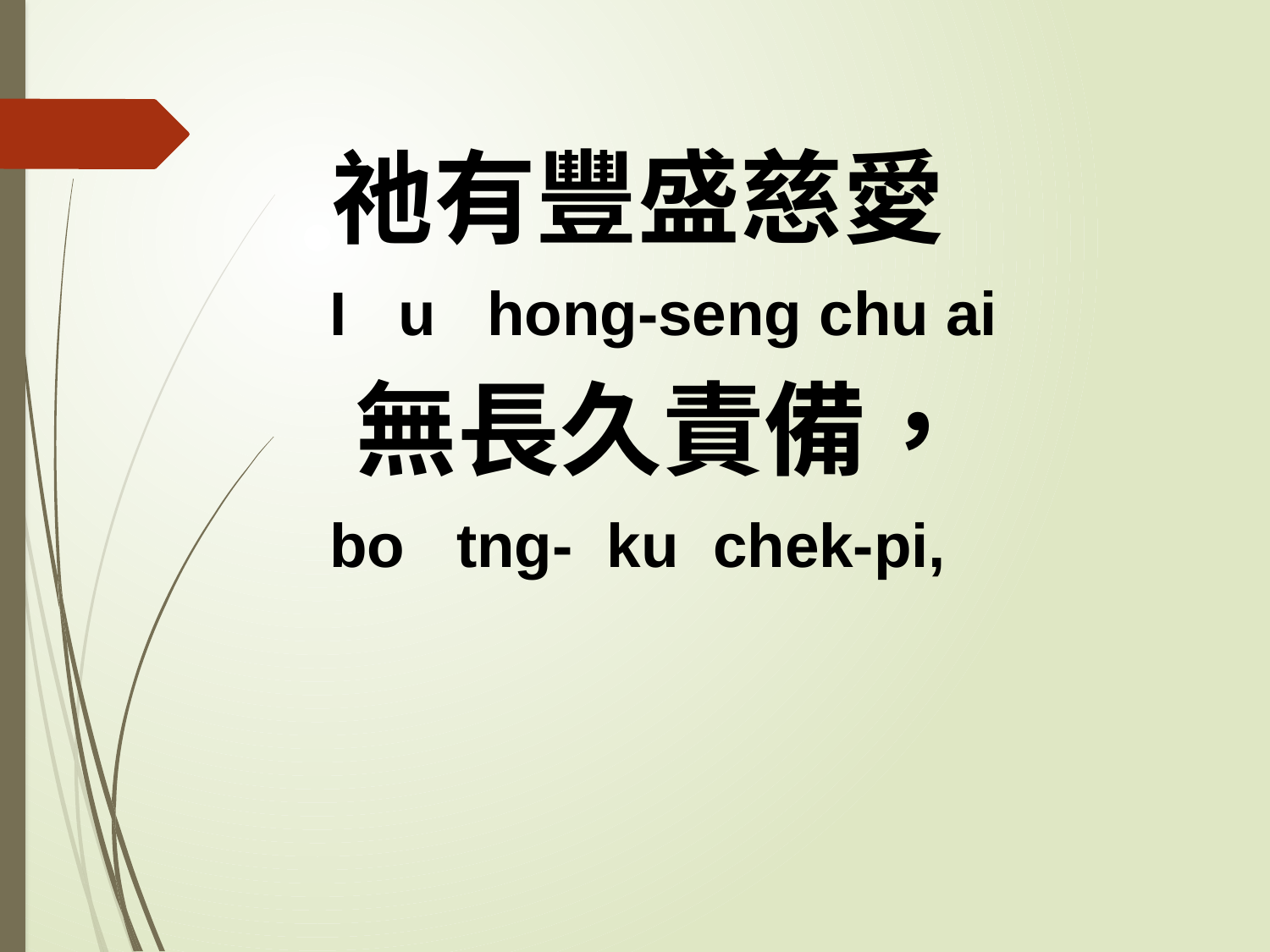

祂有豐盛慈愛
   I   u   hong-seng chu ai
 無長久責備，
bo   tng-  ku  chek-pi,